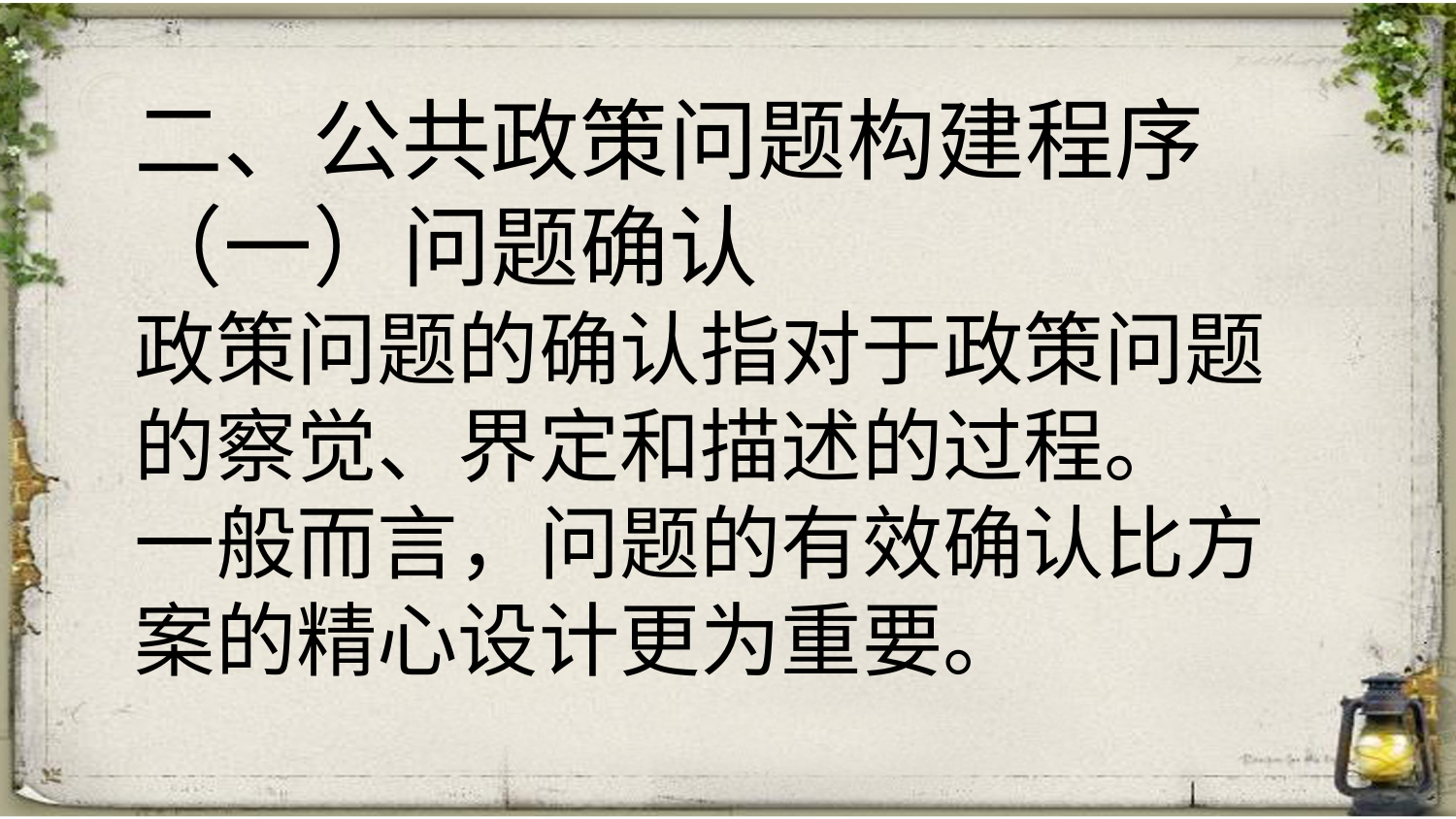

二、公共政策问题构建程序
（一）问题确认
政策问题的确认指对于政策问题的察觉、界定和描述的过程。
一般而言，问题的有效确认比方案的精心设计更为重要。